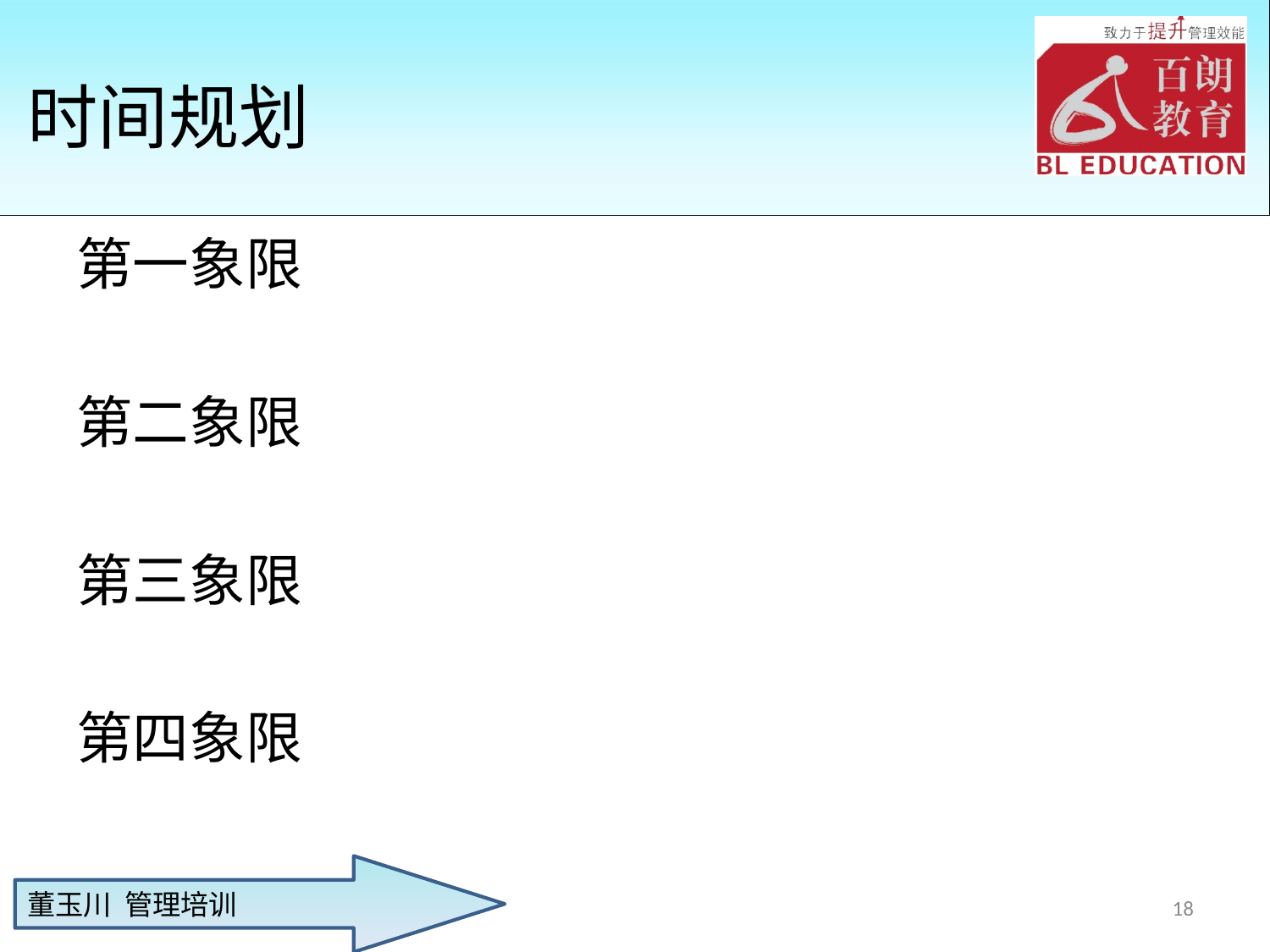

# 时间规划
第一象限

第二象限

第三象限

第四象限

18